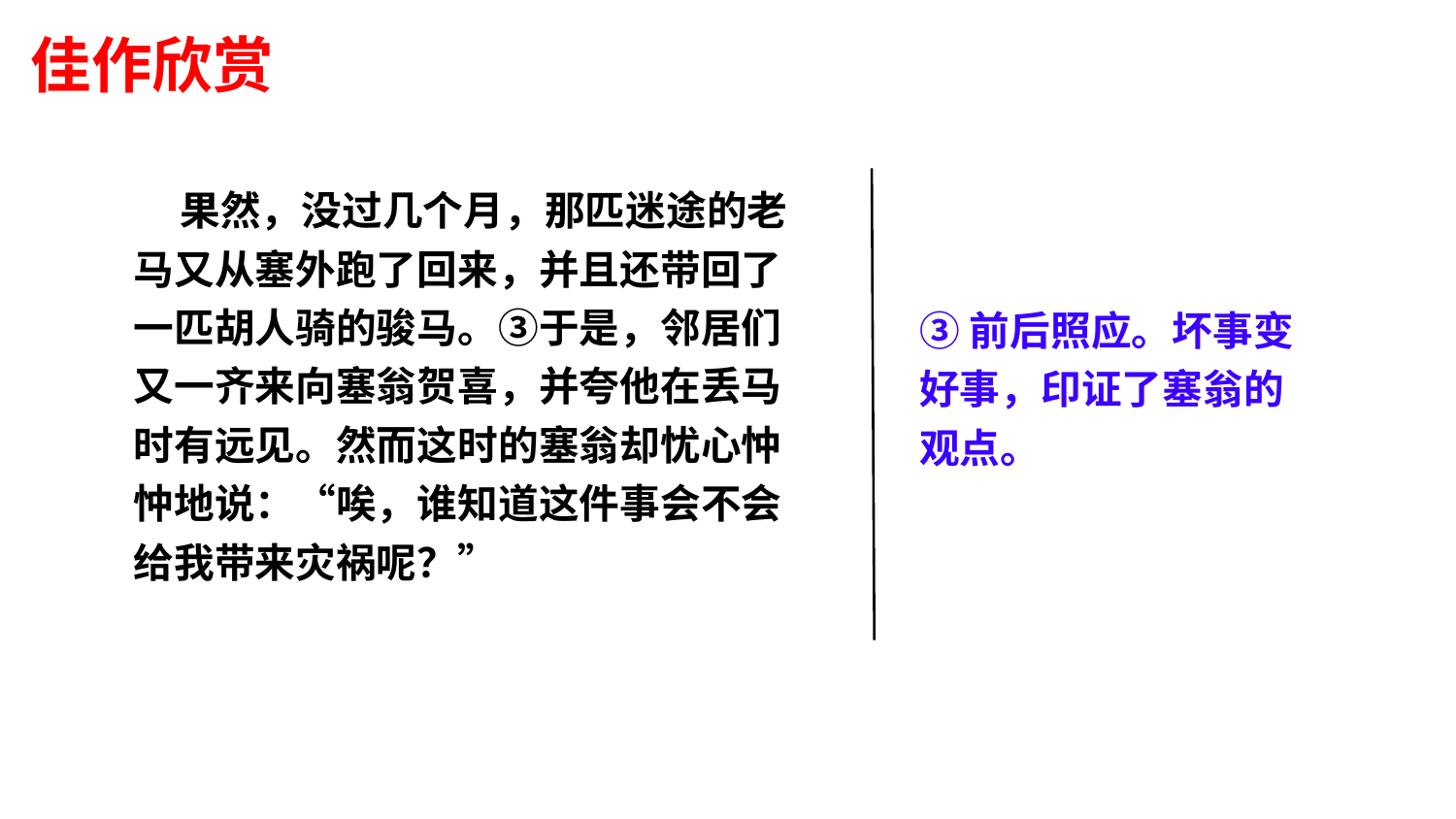

佳作欣赏
    果然，没过几个月，那匹迷途的老马又从塞外跑了回来，并且还带回了一匹胡人骑的骏马。③于是，邻居们又一齐来向塞翁贺喜，并夸他在丢马时有远见。然而这时的塞翁却忧心忡忡地说：“唉，谁知道这件事会不会给我带来灾祸呢？”

③前后照应。坏事变好事，印证了塞翁的观点。